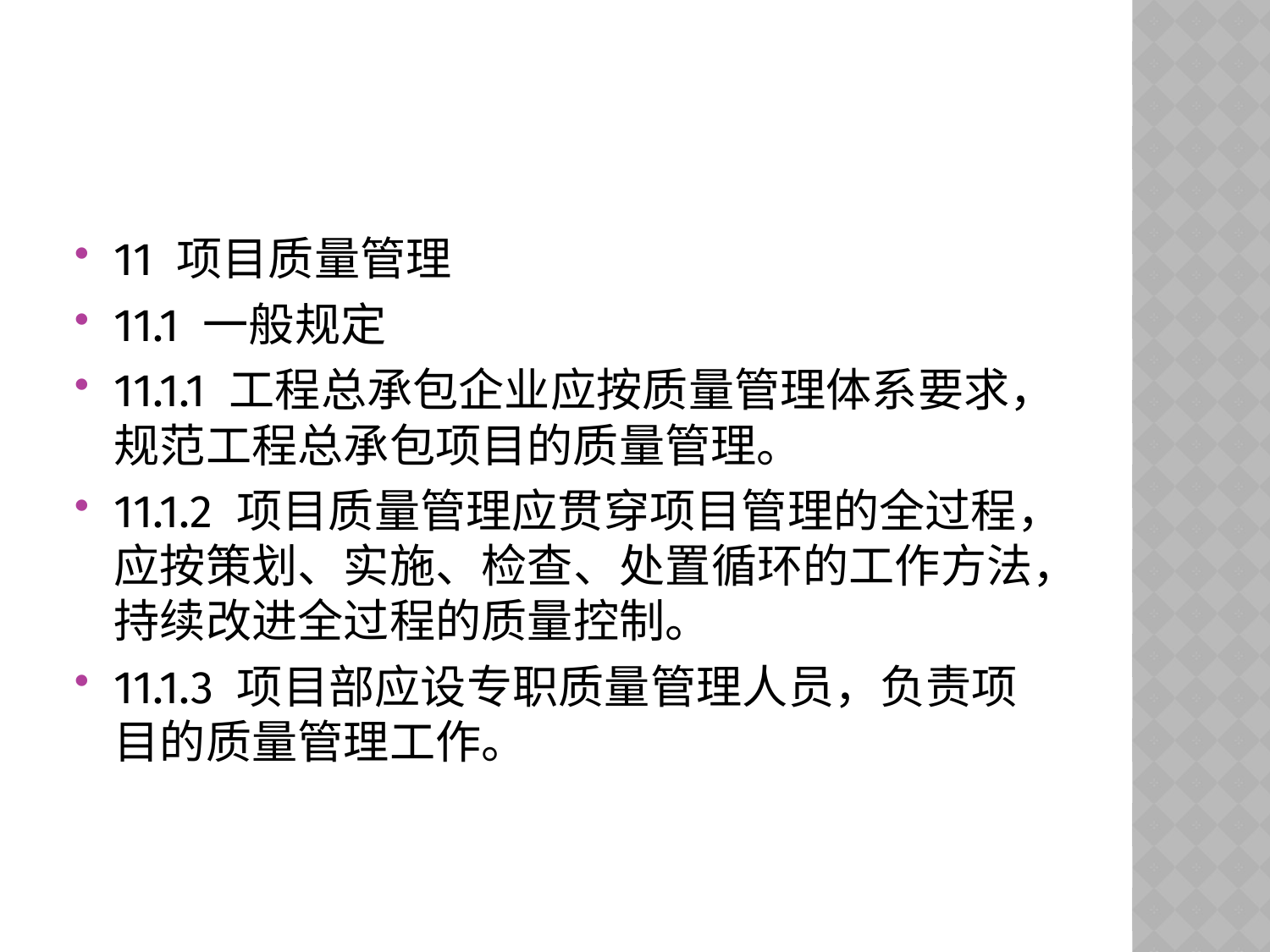

#
11 项目质量管理
11.1 一般规定
11.1.1 工程总承包企业应按质量管理体系要求，规范工程总承包项目的质量管理。
11.1.2 项目质量管理应贯穿项目管理的全过程，应按策划、实施、检查、处置循环的工作方法，持续改进全过程的质量控制。
11.1.3 项目部应设专职质量管理人员，负责项目的质量管理工作。